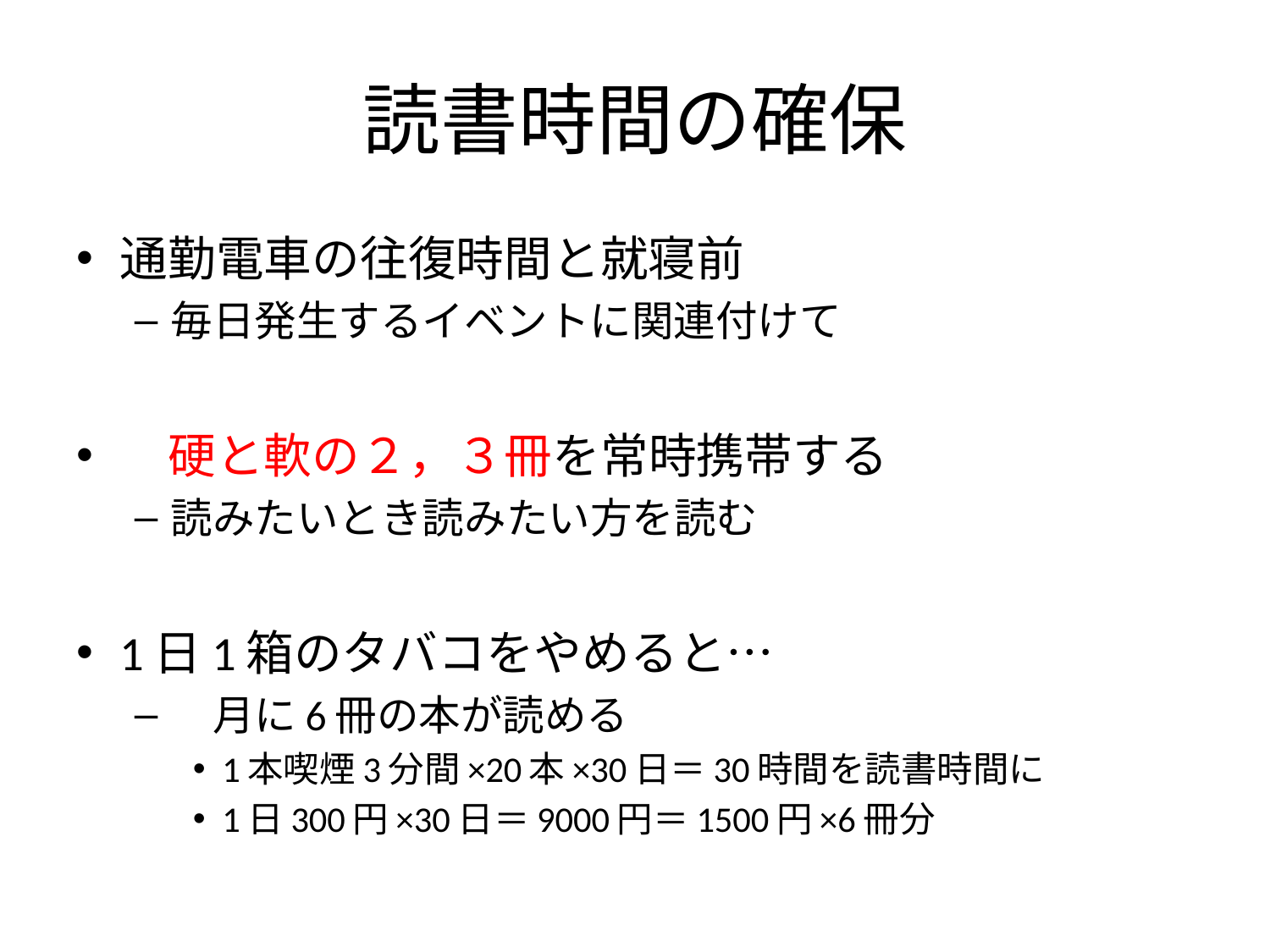

# 読書時間の確保
通勤電車の往復時間と就寝前
毎日発生するイベントに関連付けて

　硬と軟の２，３冊を常時携帯する
読みたいとき読みたい方を読む

1日1箱のタバコをやめると…
　月に6冊の本が読める
1本喫煙3分間×20本×30日＝30時間を読書時間に
1日300円×30日＝9000円＝1500円×6冊分